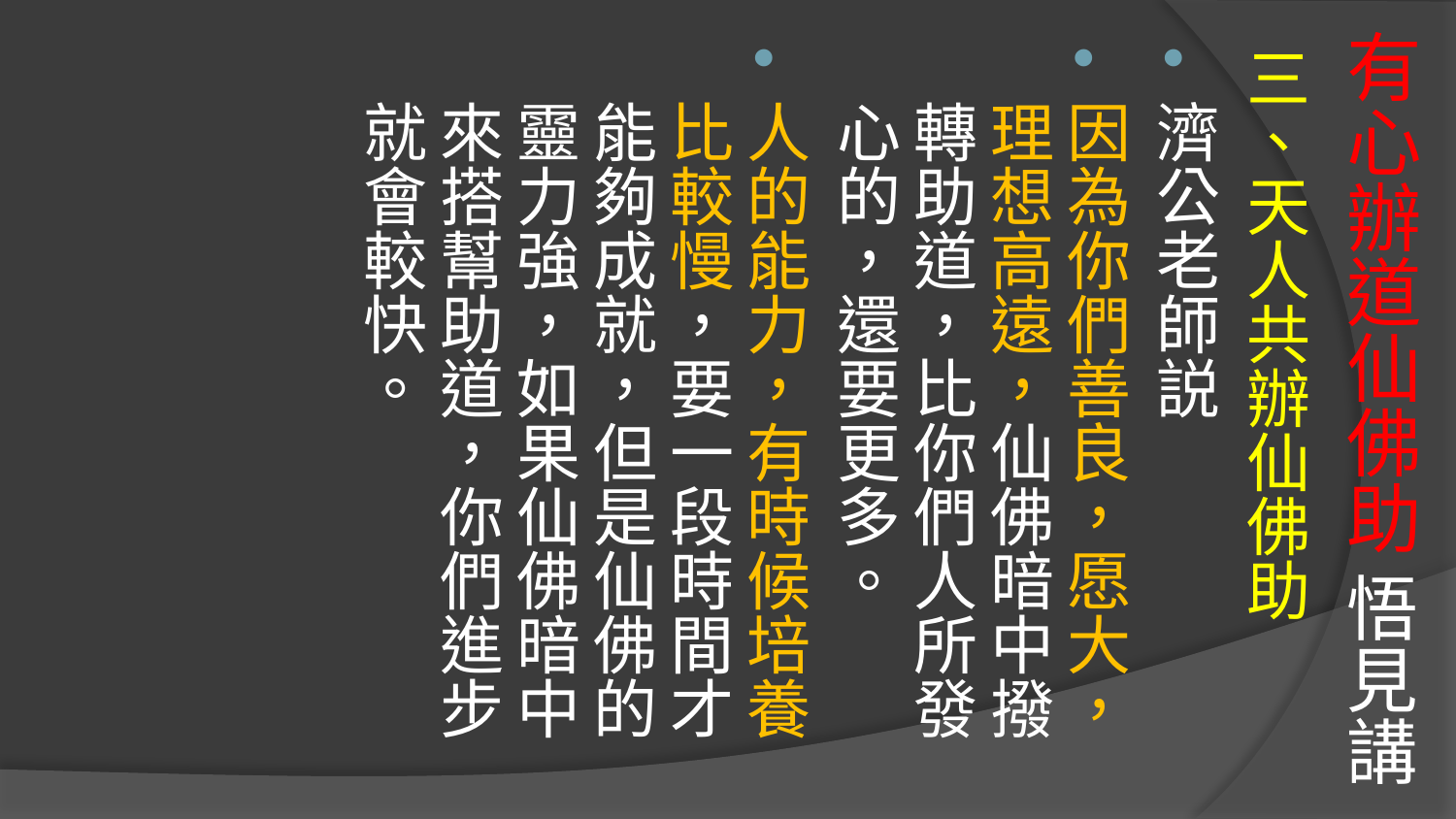

# 有心辦道仙佛助 悟見講
三、天人共辦仙佛助
濟公老師説
因為你們善良，愿大，理想高遠，仙佛暗中撥轉助道，比你們人所發心的，還要更多。
人的能力，有時候培養比較慢，要一段時間才能夠成就，但是仙佛的靈力強，如果仙佛暗中來搭幫助道，你們進步就會較快。